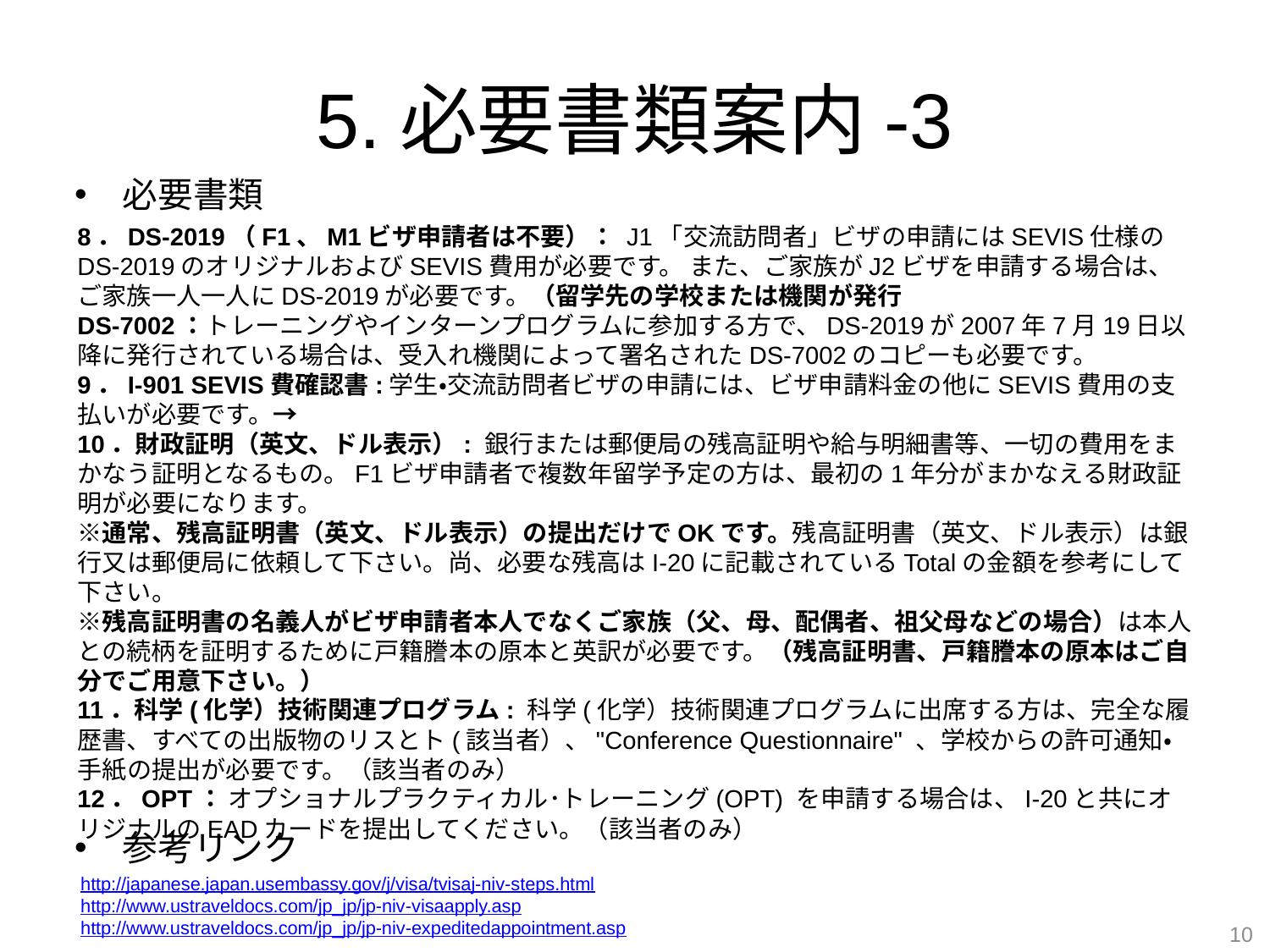

# 5.必要書類案内-3
必要書類
8．DS-2019（F1、M1ビザ申請者は不要）： J1「交流訪問者」ビザの申請にはSEVIS仕様のDS-2019のオリジナルおよびSEVIS費用が必要です。 また、ご家族がJ2ビザを申請する場合は、ご家族一人一人にDS-2019が必要です。（留学先の学校または機関が発行
DS-7002：トレーニングやインターンプログラムに参加する方で、DS-2019が2007年7月19日以降に発行されている場合は、受入れ機関によって署名されたDS-7002のコピーも必要です。
9．I-901 SEVIS費確認書:学生・交流訪問者ビザの申請には、ビザ申請料金の他にSEVIS費用の支払いが必要です。→
10．財政証明（英文、ドル表示）: 銀行または郵便局の残高証明や給与明細書等、一切の費用をまかなう証明となるもの。F1ビザ申請者で複数年留学予定の方は、最初の1年分がまかなえる財政証明が必要になります。
※通常、残高証明書（英文、ドル表示）の提出だけでOKです。残高証明書（英文、ドル表示）は銀行又は郵便局に依頼して下さい。尚、必要な残高はI-20に記載されているTotalの金額を参考にして下さい。
※残高証明書の名義人がビザ申請者本人でなくご家族（父、母、配偶者、祖父母などの場合）は本人との続柄を証明するために戸籍謄本の原本と英訳が必要です。（残高証明書、戸籍謄本の原本はご自分でご用意下さい。）
11．科学(化学）技術関連プログラム: 科学(化学）技術関連プログラムに出席する方は、完全な履歴書、すべての出版物のリスとト(該当者）、"Conference Questionnaire" 、学校からの許可通知・手紙の提出が必要です。（該当者のみ）
12．OPT： オプショナルプラクティカル･トレーニング(OPT) を申請する場合は、I-20と共にオリジナルのEADカードを提出してください。（該当者のみ）
参考リンク
http://japanese.japan.usembassy.gov/j/visa/tvisaj-niv-steps.html
http://www.ustraveldocs.com/jp_jp/jp-niv-visaapply.asp
http://www.ustraveldocs.com/jp_jp/jp-niv-expeditedappointment.asp
10